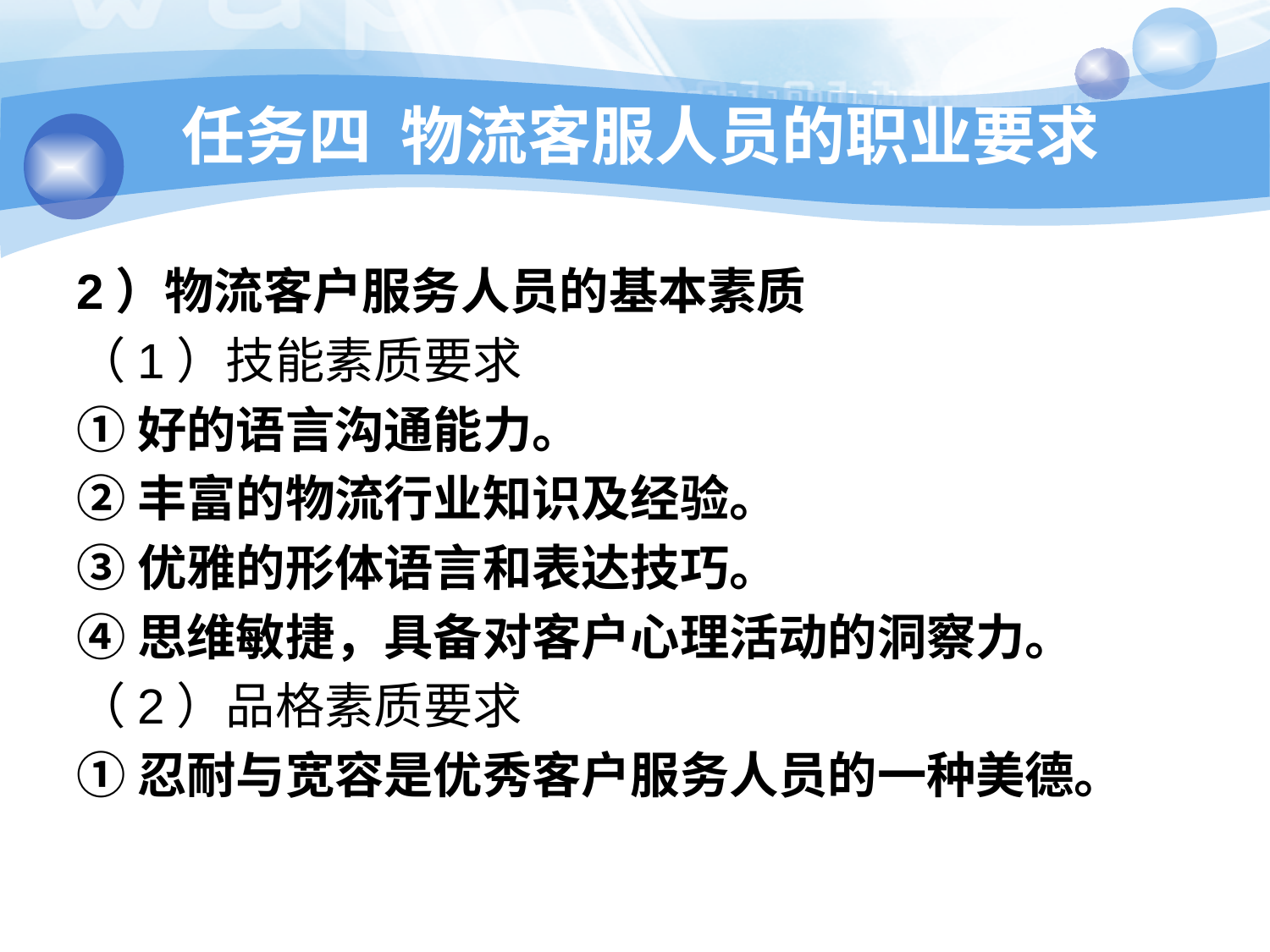

# 任务四  物流客服人员的职业要求
2）物流客户服务人员的基本素质
（1）技能素质要求
①好的语言沟通能力。
②丰富的物流行业知识及经验。
③优雅的形体语言和表达技巧。
④思维敏捷，具备对客户心理活动的洞察力。
（2）品格素质要求
①忍耐与宽容是优秀客户服务人员的一种美德。